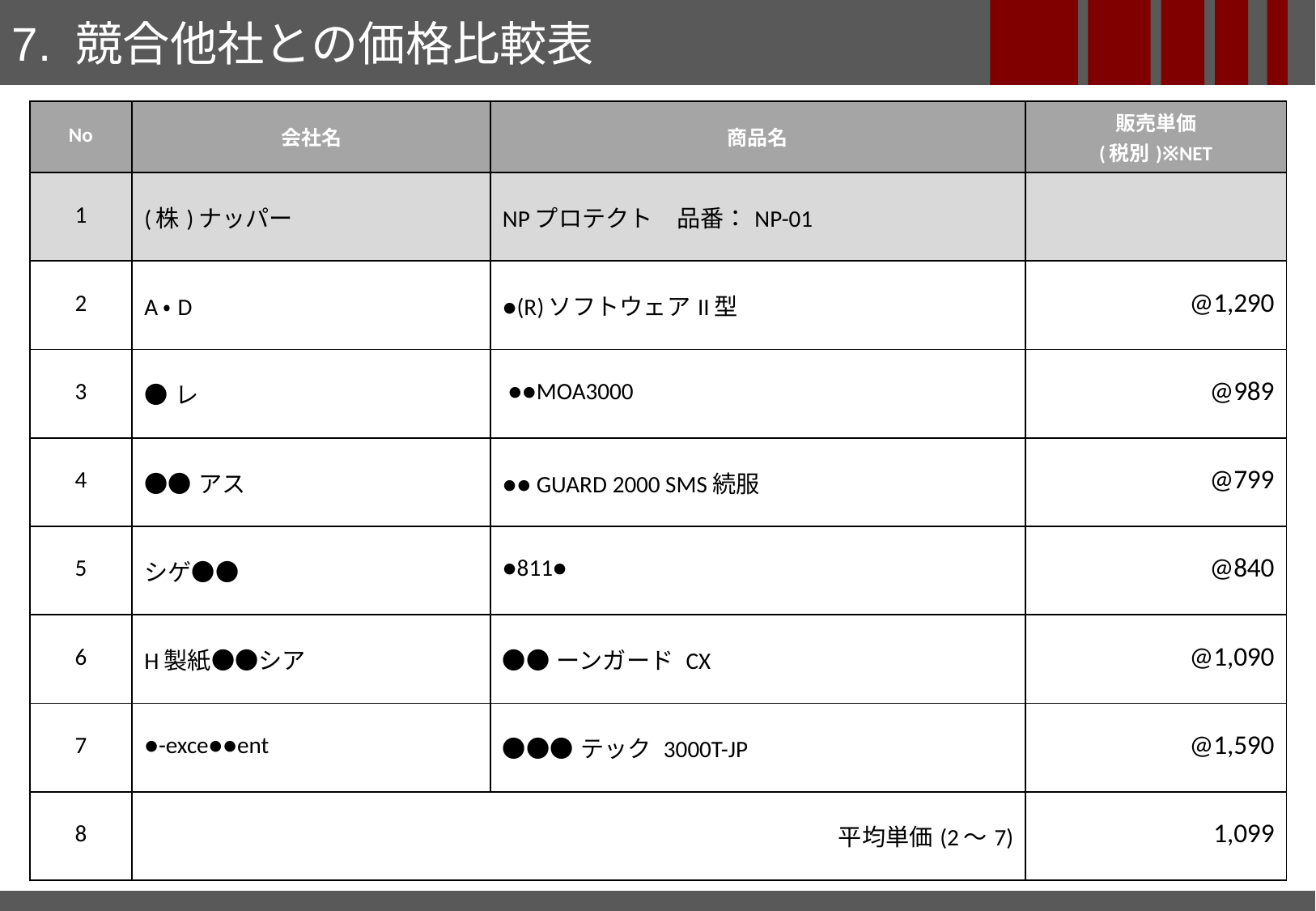

7. 競合他社との価格比較表
| No | 会社名 | 商品名 | 販売単価 (税別)※NET |
| --- | --- | --- | --- |
| 1 | (株)ナッパー | NPプロテクト　品番：NP-01 |  |
| 2 | A・D | ●(R)ソフトウェアII型 | @1,290 |
| 3 | ●レ | ●●MOA3000 | @989 |
| 4 | ●●アス | ●● GUARD 2000 SMS続服 | @799 |
| 5 | シゲ●● | ●811● | @840 |
| 6 | H製紙●●シア | ●●ーンガード CX | @1,090 |
| 7 | ●-exce●●ent | ●●●テック 3000T-JP | @1,590 |
| 8 | 平均単価(2～7) |  | 1,099 |